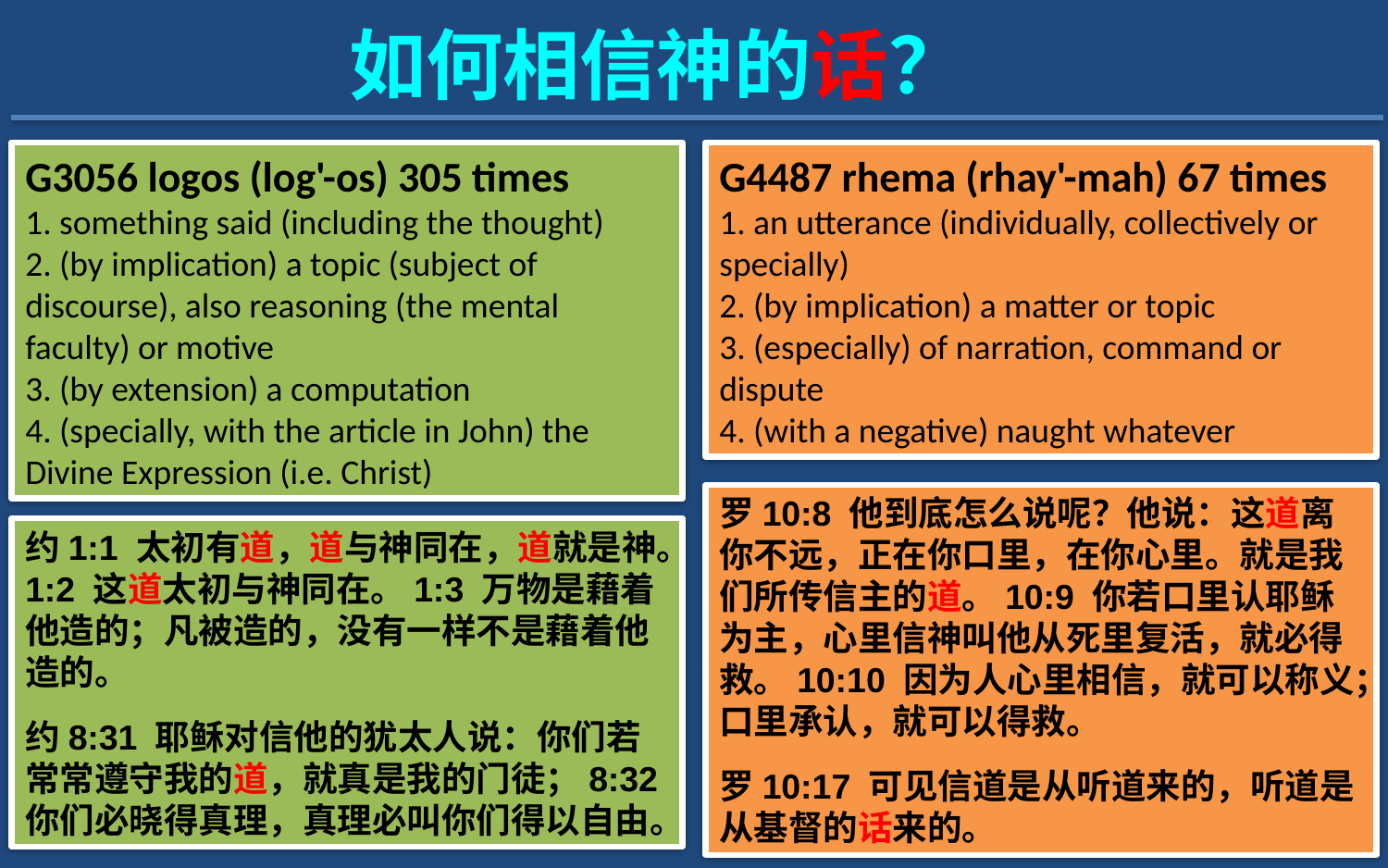

如何相信神的话？
G4487 rhema (rhay'-mah) 67 times
1. an utterance (individually, collectively or specially)
2. (by implication) a matter or topic
3. (especially) of narration, command or dispute
4. (with a negative) naught whatever
G3056 logos (log'-os) 305 times
1. something said (including the thought)
2. (by implication) a topic (subject of discourse), also reasoning (the mental faculty) or motive
3. (by extension) a computation
4. (specially, with the article in John) the Divine Expression (i.e. Christ)
罗10:8 他到底怎么说呢？他说：这道离你不远，正在你口里，在你心里。就是我们所传信主的道。10:9 你若口里认耶稣为主，心里信神叫他从死里复活，就必得救。10:10 因为人心里相信，就可以称义；口里承认，就可以得救。
罗10:17 可见信道是从听道来的，听道是从基督的话来的。
约1:1 太初有道，道与神同在，道就是神。1:2 这道太初与神同在。1:3 万物是藉着他造的；凡被造的，没有一样不是藉着他造的。
约8:31 耶稣对信他的犹太人说：你们若常常遵守我的道，就真是我的门徒；8:32 你们必晓得真理，真理必叫你们得以自由。